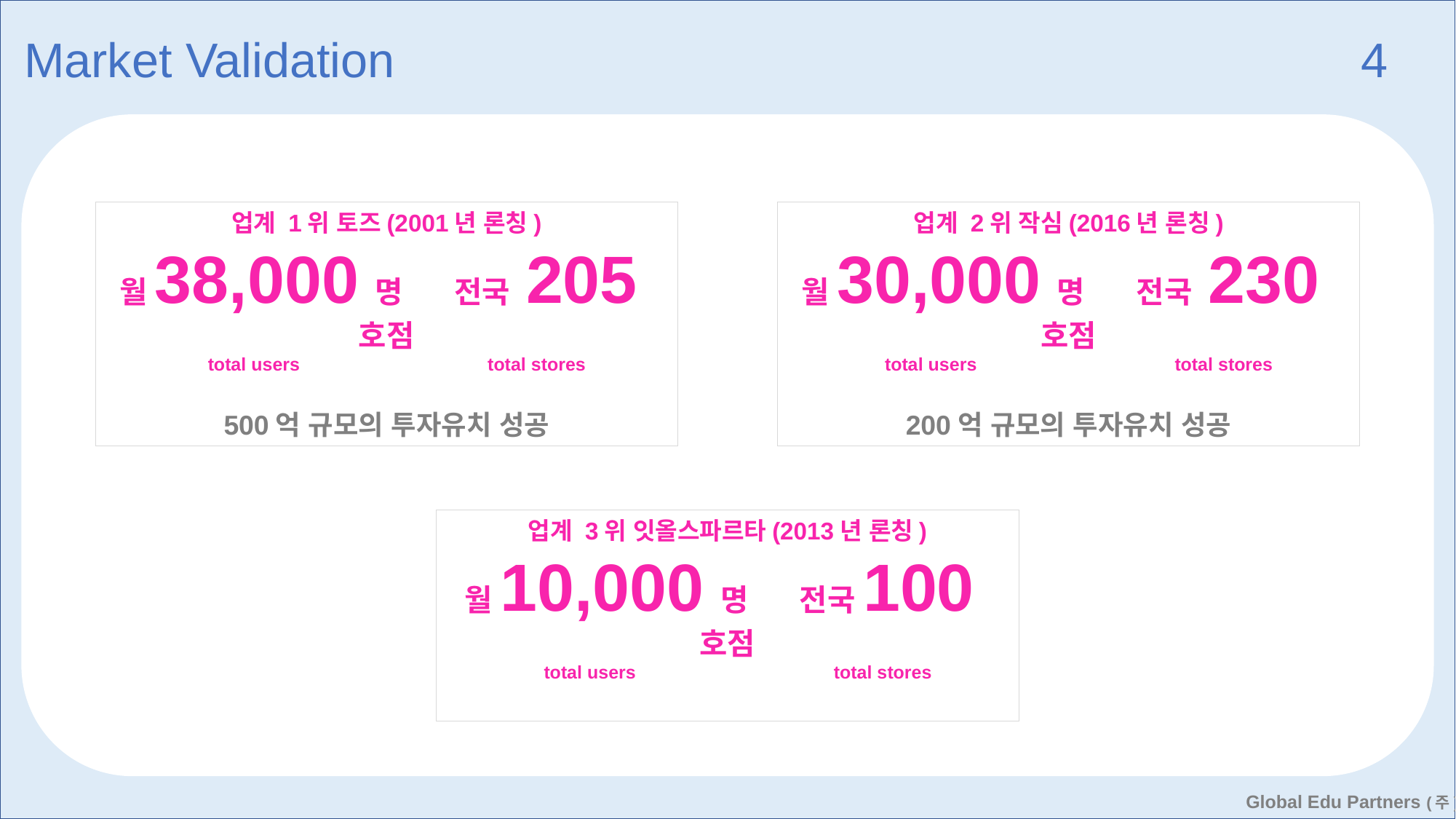

Market Validation                                                                        4
#

업계 1위 토즈(2001년 론칭)
월38,000명      전국 205호점
                    total users                                     total stores

500억 규모의 투자유치 성공
업계 2위 작심(2016년 론칭)
월30,000명      전국 230호점
                   total users                                       total stores

200억 규모의 투자유치 성공
업계 3위 잇올스파르타(2013년 론칭)
월10,000명      전국100호점
                   total users                                       total stores

Global Edu Partners (주)